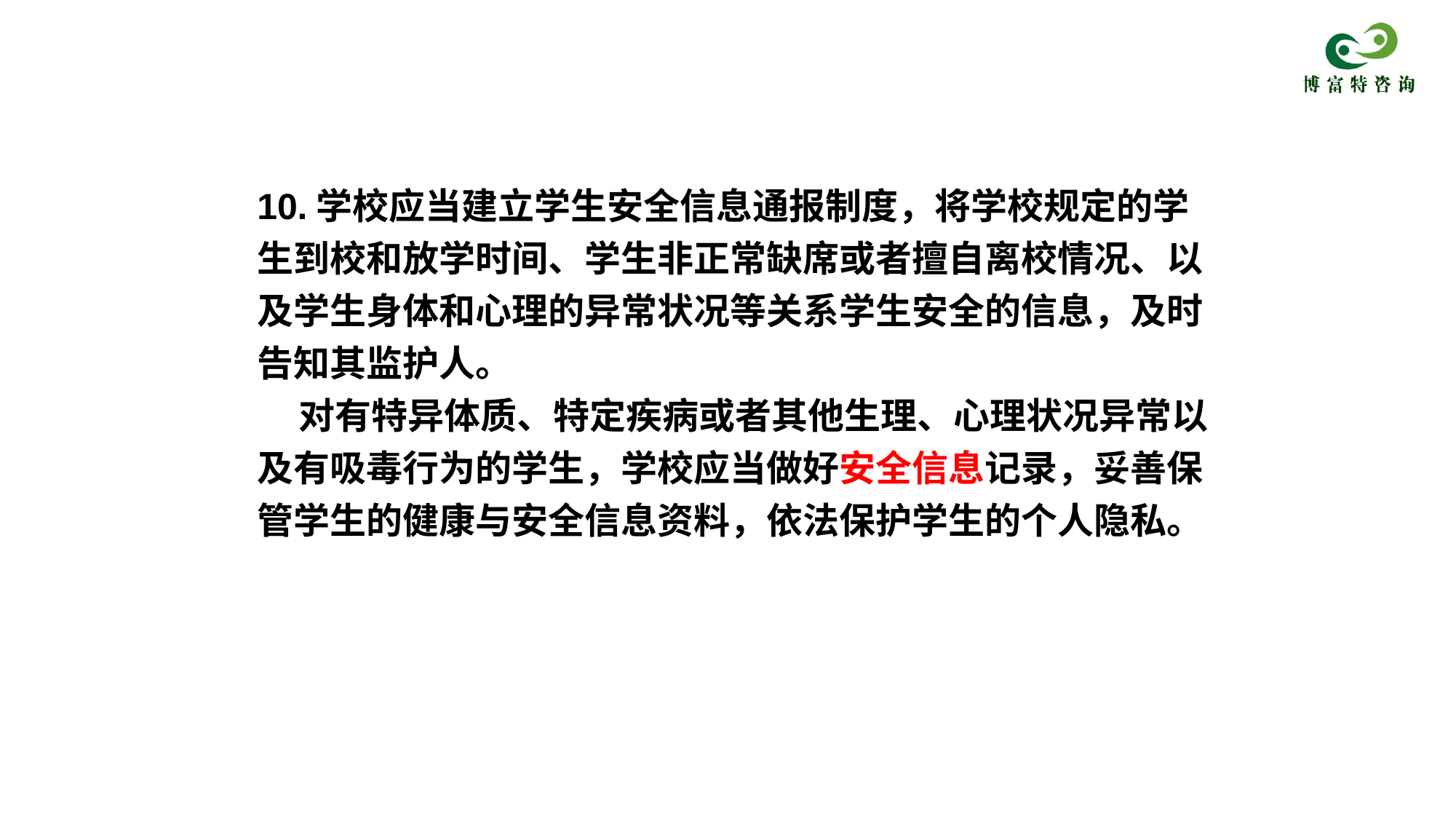

10.学校应当建立学生安全信息通报制度，将学校规定的学生到校和放学时间、学生非正常缺席或者擅自离校情况、以及学生身体和心理的异常状况等关系学生安全的信息，及时告知其监护人。
    对有特异体质、特定疾病或者其他生理、心理状况异常以及有吸毒行为的学生，学校应当做好安全信息记录，妥善保管学生的健康与安全信息资料，依法保护学生的个人隐私。
14